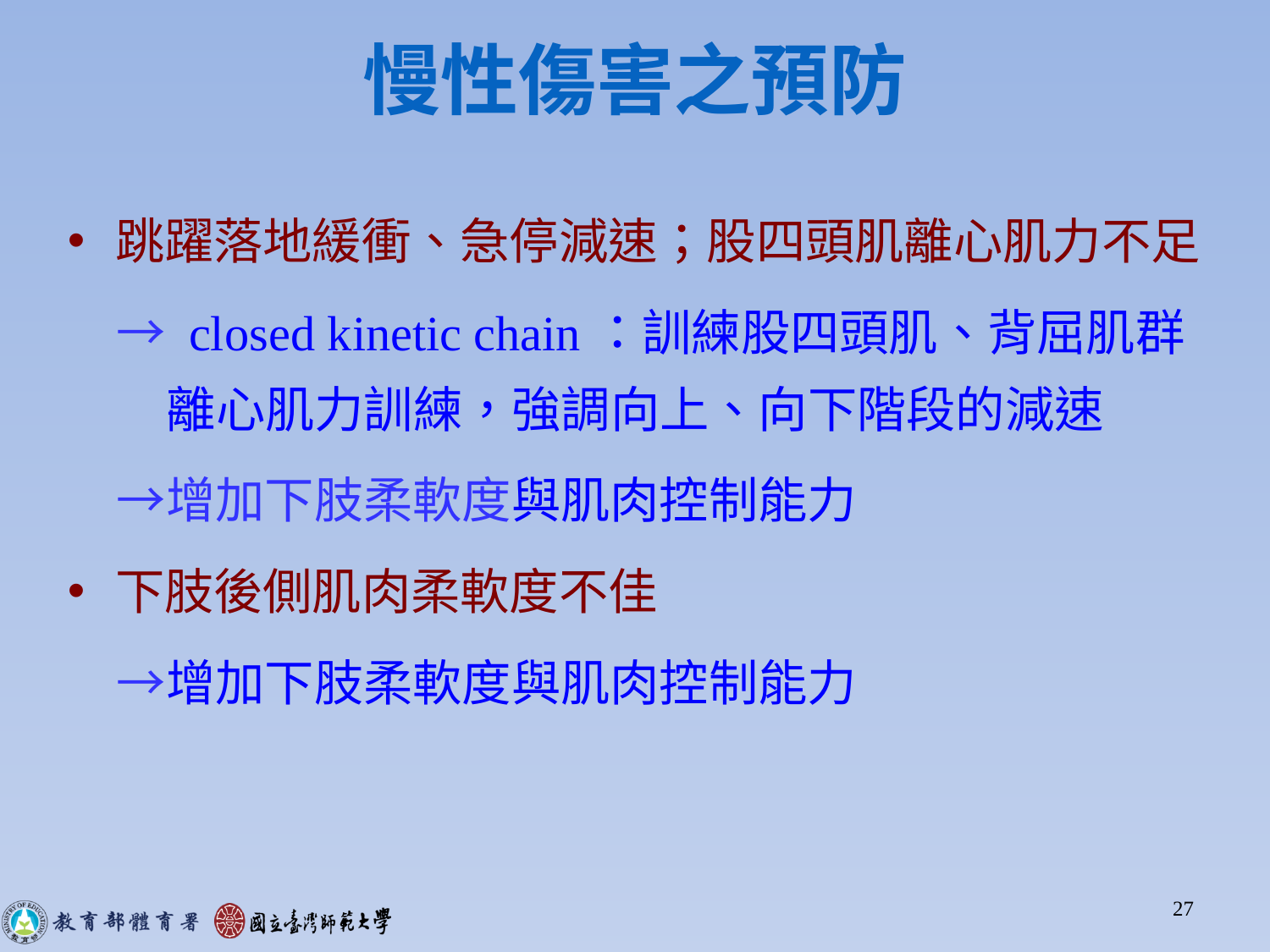

27
# 慢性傷害之預防
跳躍落地緩衝、急停減速；股四頭肌離心肌力不足
　→ closed kinetic chain：訓練股四頭肌、背屈肌群離心肌力訓練，強調向上、向下階段的減速
　→增加下肢柔軟度與肌肉控制能力
下肢後側肌肉柔軟度不佳
　→增加下肢柔軟度與肌肉控制能力